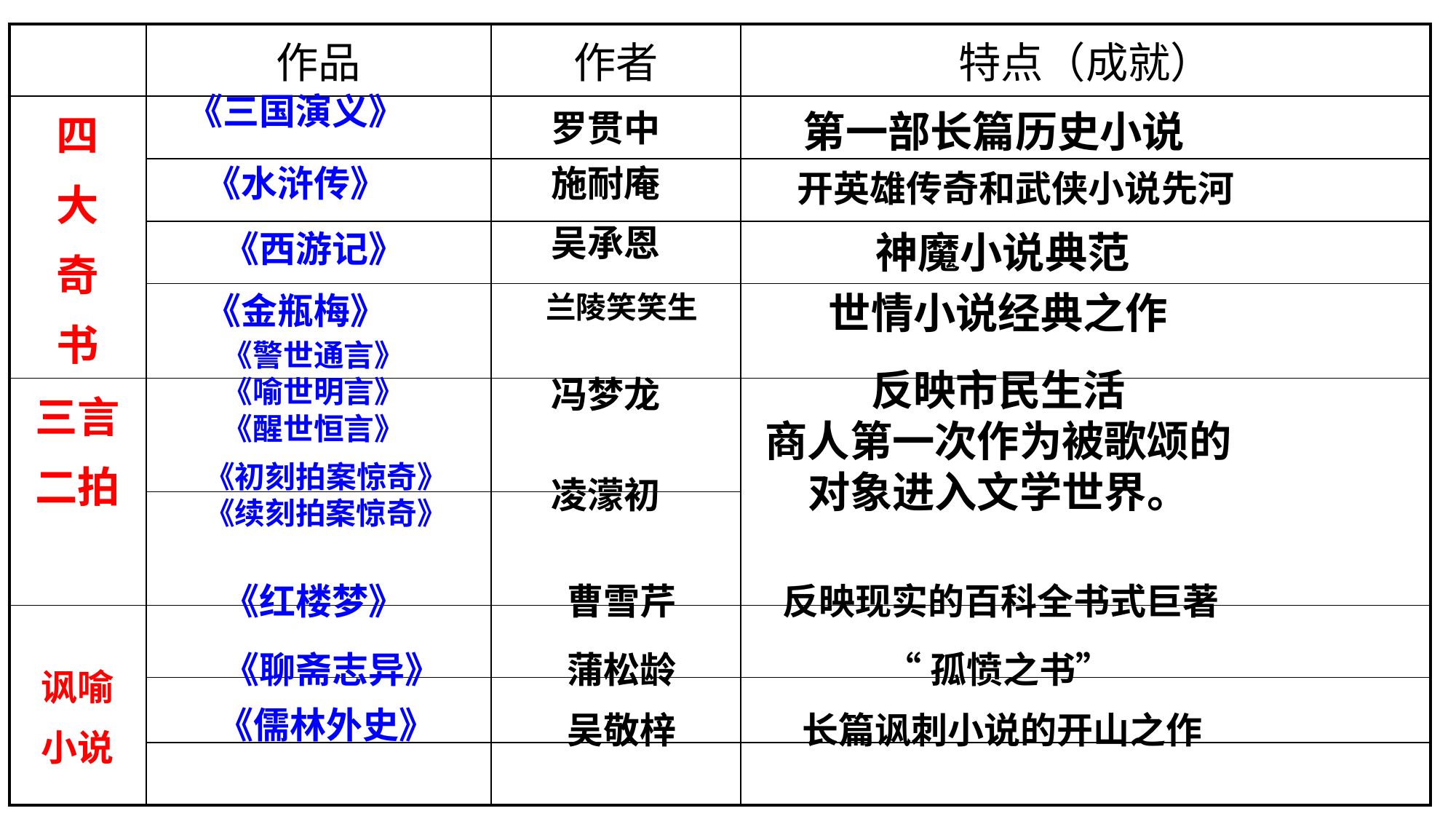

|  | 作品 | 作者 | 特点（成就） |
| --- | --- | --- | --- |
| 四 大 奇 书 |  |  |  |
|  |  |  |  |
|  |  |  |  |
|  |  |  |  |
| 三言 二拍 |  |  |  |
|  |  |  |  |
| 讽喻 小说 |  |  |  |
|  |  |  |  |
|  |  |  |  |
《三国演义》
罗贯中
第一部长篇历史小说
《水浒传》
施耐庵
开英雄传奇和武侠小说先河
吴承恩
《西游记》
神魔小说典范
世情小说经典之作
《金瓶梅》
兰陵笑笑生
《警世通言》
《喻世明言》
《醒世恒言》
反映市民生活
商人第一次作为被歌颂的对象进入文学世界。
冯梦龙
《初刻拍案惊奇》
《续刻拍案惊奇》
凌濛初
《红楼梦》
曹雪芹
反映现实的百科全书式巨著
《聊斋志异》
蒲松龄
“孤愤之书”
《儒林外史》
吴敬梓
长篇讽刺小说的开山之作